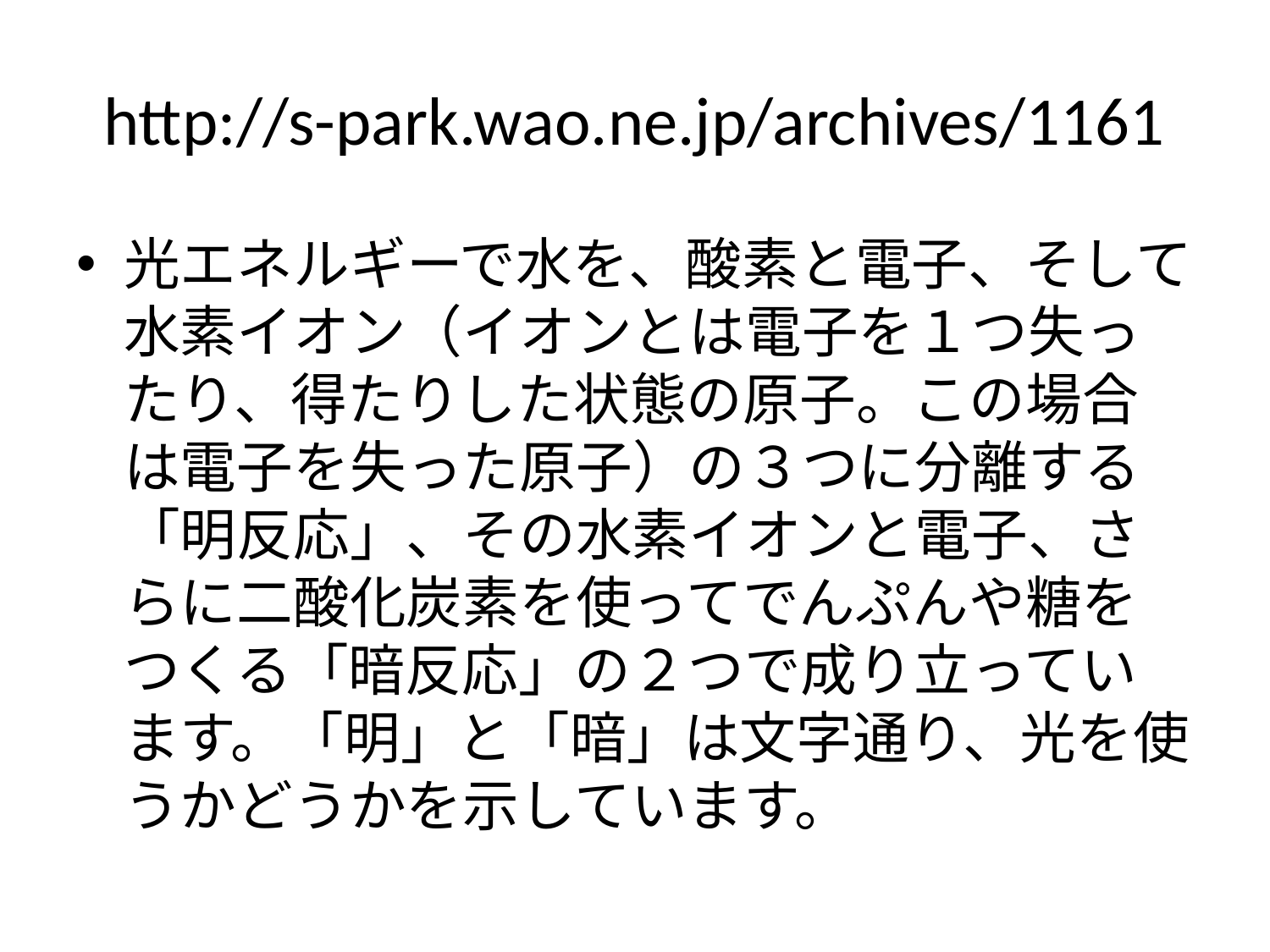

# http://s-park.wao.ne.jp/archives/1161
光エネルギーで水を、酸素と電子、そして水素イオン（イオンとは電子を１つ失ったり、得たりした状態の原子。この場合は電子を失った原子）の３つに分離する「明反応」、その水素イオンと電子、さらに二酸化炭素を使ってでんぷんや糖をつくる「暗反応」の２つで成り立っています。「明」と「暗」は文字通り、光を使うかどうかを示しています。